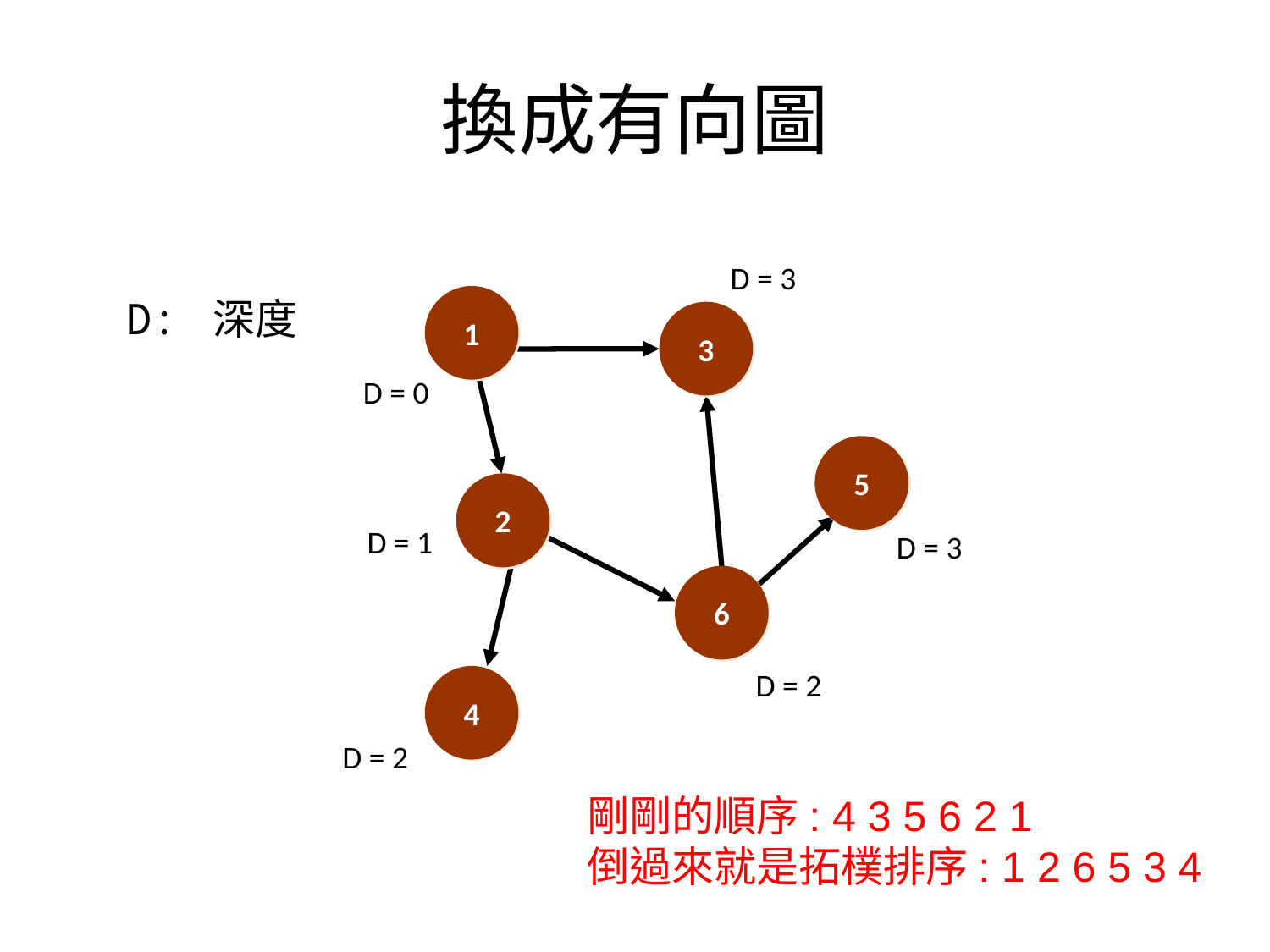

# 換成有向圖
D = 3
D: 深度
1
3

5
2

6
4
D = 0
D = 1
D = 3
D = 2
D = 2
剛剛的順序: 4 3 5 6 2 1
倒過來就是拓樸排序: 1 2 6 5 3 4